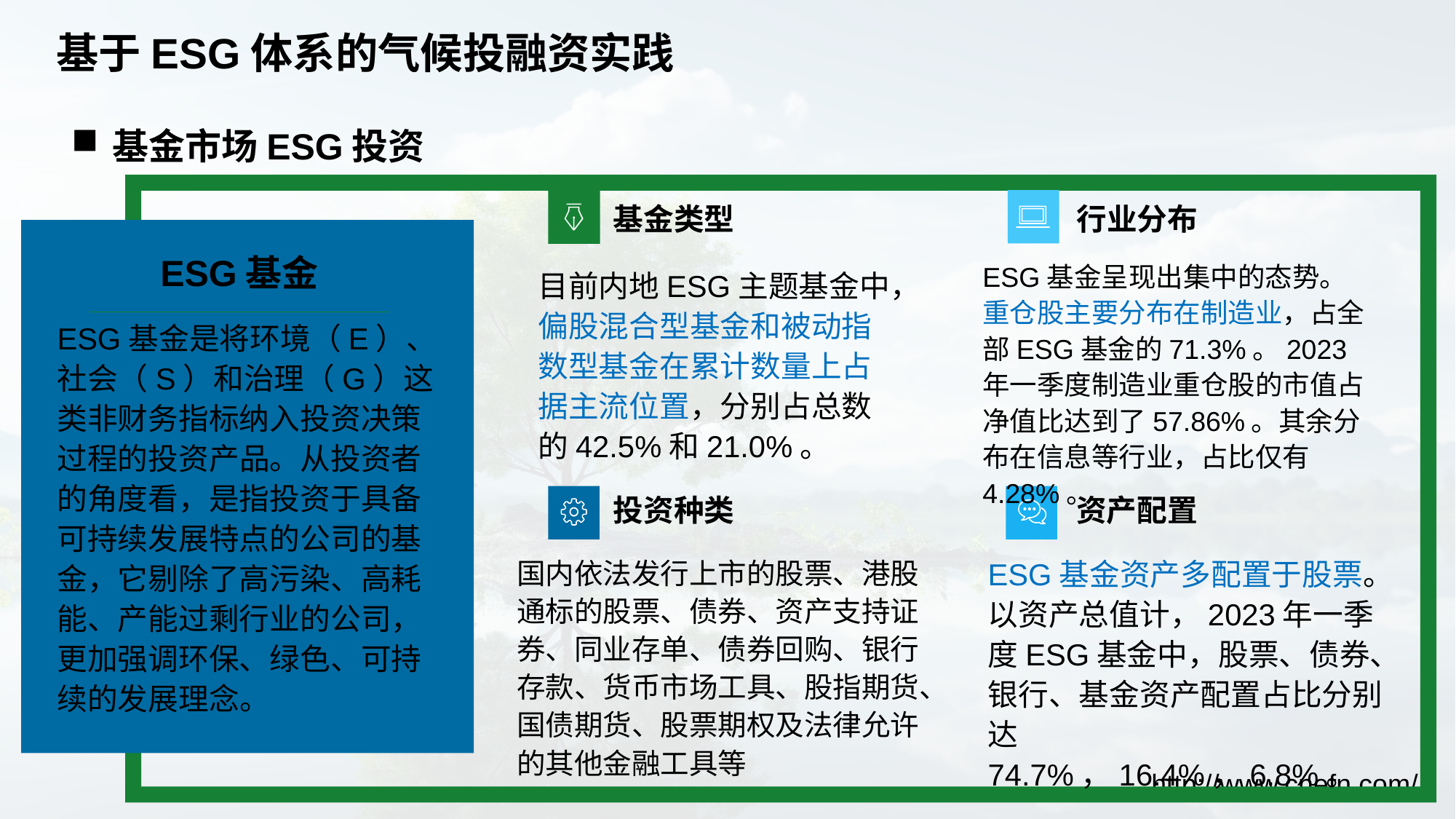

# 基于ESG体系的气候投融资实践
基金市场ESG投资

基金类型
行业分布

ESG基金
ESG基金呈现出集中的态势。
重仓股主要分布在制造业，占全部ESG基金的71.3%。2023年一季度制造业重仓股的市值占净值比达到了57.86%。其余分布在信息等行业，占比仅有4.28%。
目前内地ESG主题基金中，偏股混合型基金和被动指数型基金在累计数量上占据主流位置，分别占总数的42.5%和21.0%。
ESG基金是将环境（E）、社会（S）和治理（G）这类非财务指标纳入投资决策过程的投资产品。从投资者的角度看，是指投资于具备可持续发展特点的公司的基金，它剔除了高污染、高耗能、产能过剩行业的公司，更加强调环保、绿色、可持续的发展理念。

投资种类

资产配置
国内依法发行上市的股票、港股通标的股票、债券、资产支持证券、同业存单、债券回购、银行存款、货币市场工具、股指期货、国债期货、股票期权及法律允许的其他金融工具等
ESG基金资产多配置于股票。以资产总值计，2023年一季度ESG基金中，股票、债券、银行、基金资产配置占比分别达74.7%，16.4%，6.8%。